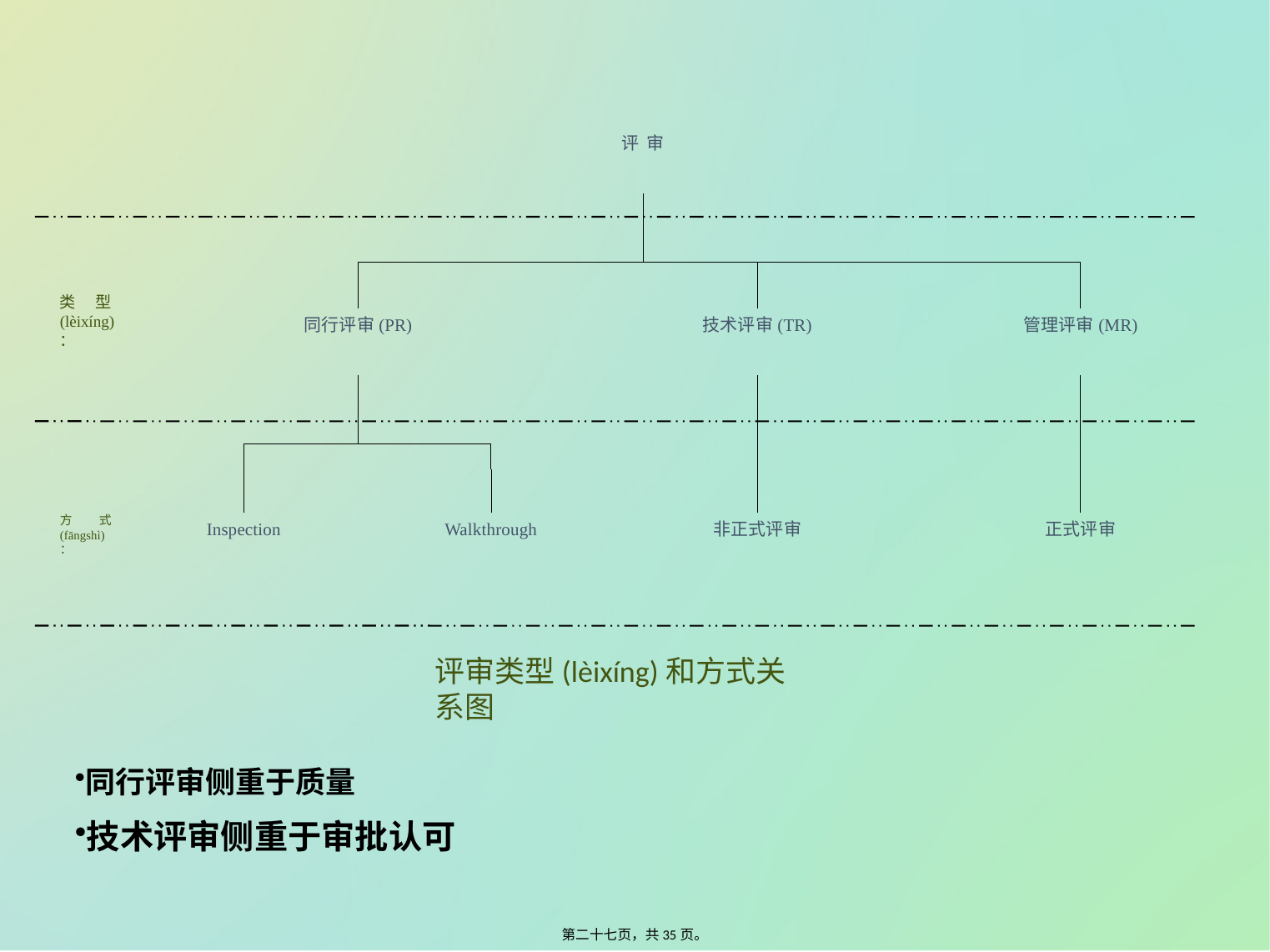

评  审
同行评审(PR)
技术评审(TR)
管理评审(MR)
Inspection
Walkthrough
非正式评审
正式评审
类型(lèixíng)：
方式(fāngshì)：
评审类型(lèixíng)和方式关系图
同行评审侧重于质量
技术评审侧重于审批认可
第二十七页，共35页。